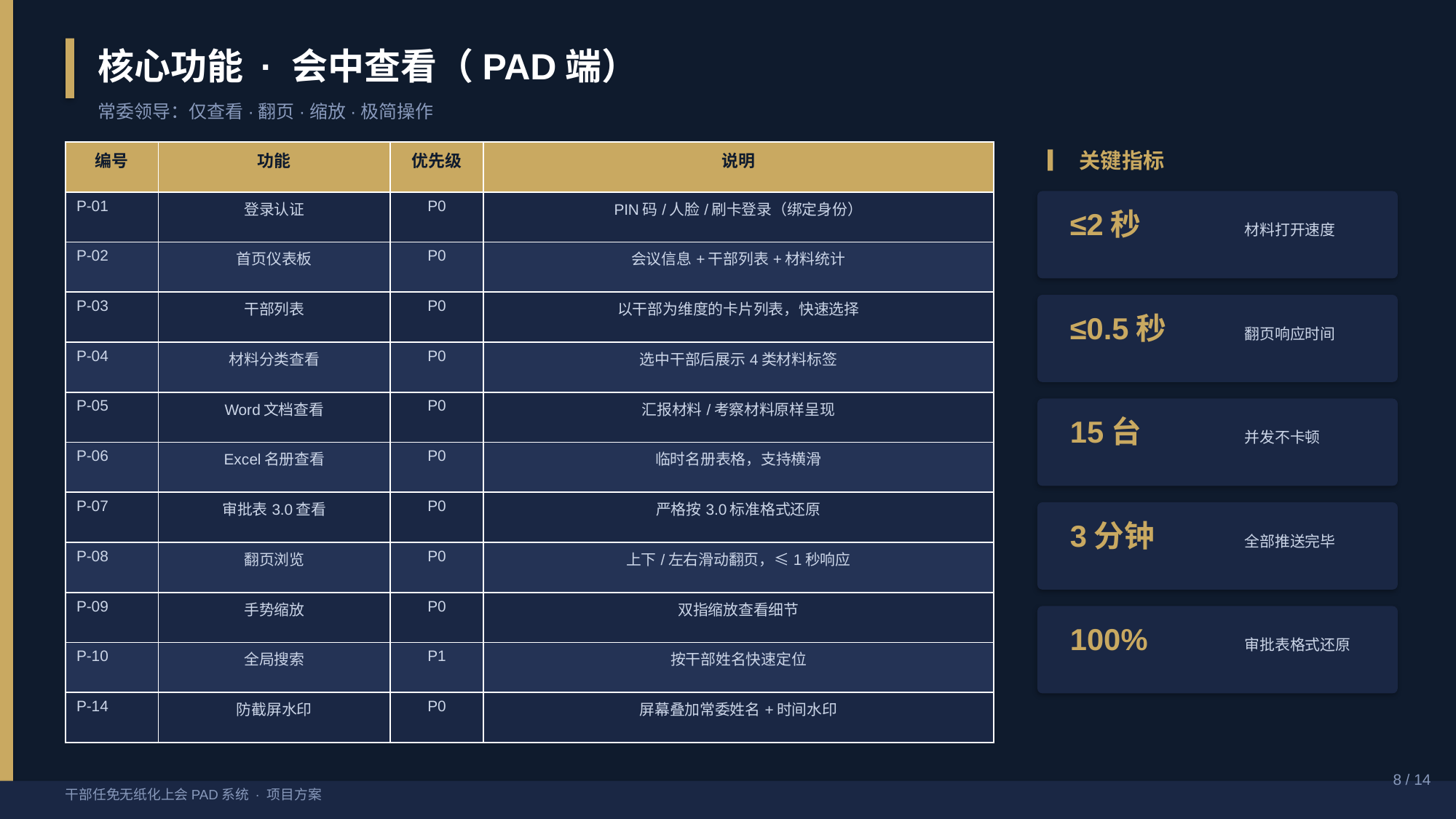

核心功能 · 会中查看（PAD端）
常委领导：仅查看·翻页·缩放·极简操作
| 编号 | 功能 | 优先级 | 说明 |
| --- | --- | --- | --- |
| P-01 | 登录认证 | P0 | PIN码/人脸/刷卡登录（绑定身份） |
| P-02 | 首页仪表板 | P0 | 会议信息+干部列表+材料统计 |
| P-03 | 干部列表 | P0 | 以干部为维度的卡片列表，快速选择 |
| P-04 | 材料分类查看 | P0 | 选中干部后展示4类材料标签 |
| P-05 | Word文档查看 | P0 | 汇报材料/考察材料原样呈现 |
| P-06 | Excel名册查看 | P0 | 临时名册表格，支持横滑 |
| P-07 | 审批表3.0查看 | P0 | 严格按3.0标准格式还原 |
| P-08 | 翻页浏览 | P0 | 上下/左右滑动翻页，≤1秒响应 |
| P-09 | 手势缩放 | P0 | 双指缩放查看细节 |
| P-10 | 全局搜索 | P1 | 按干部姓名快速定位 |
| P-14 | 防截屏水印 | P0 | 屏幕叠加常委姓名+时间水印 |
▎ 关键指标

≤2秒
材料打开速度

≤0.5秒
翻页响应时间

15台
并发不卡顿

3分钟
全部推送完毕

100%
审批表格式还原
8 / 14

干部任免无纸化上会PAD系统 · 项目方案